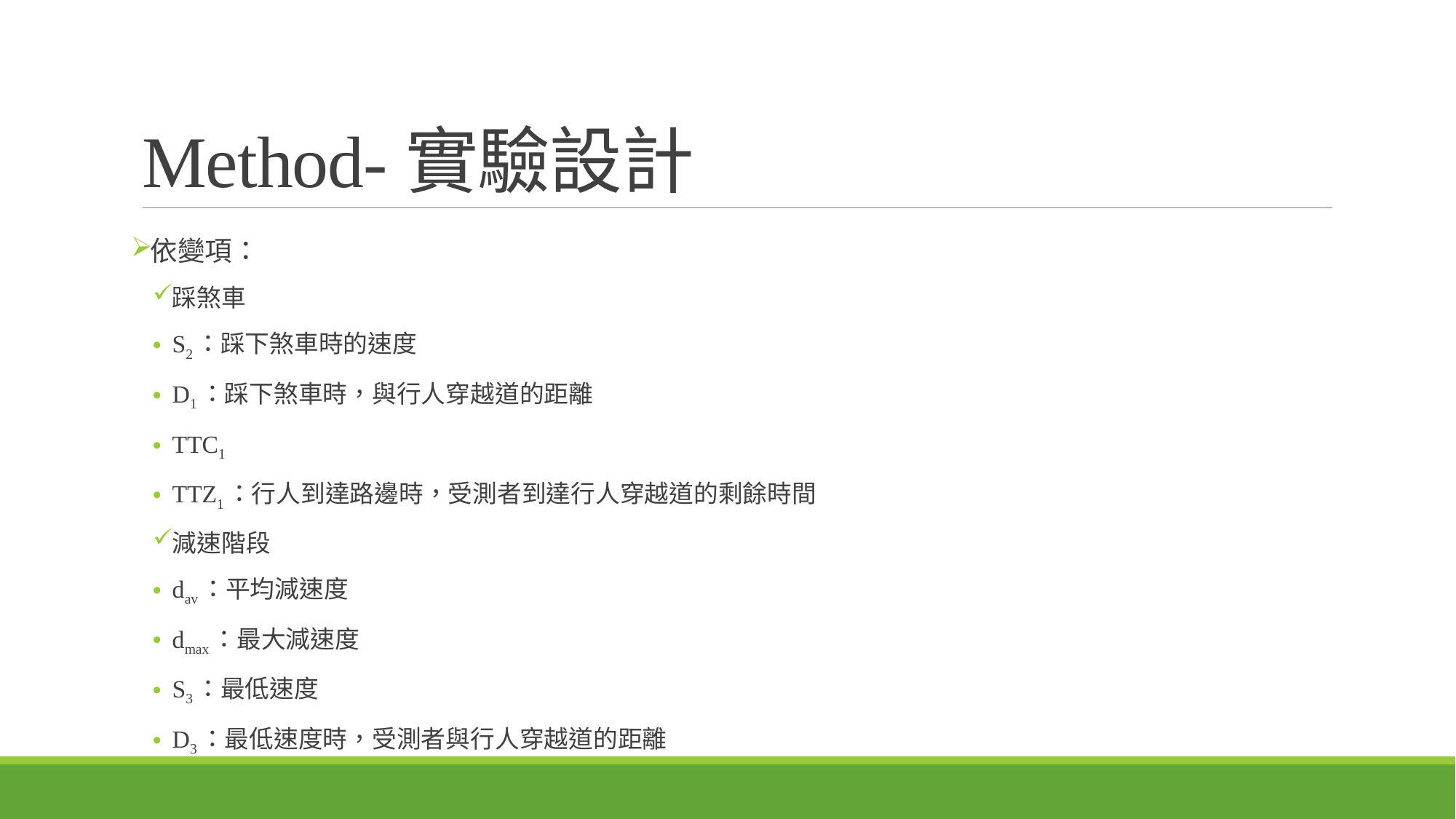

# Method-實驗設計
依變項：
踩煞車
S2：踩下煞車時的速度
D1：踩下煞車時，與行人穿越道的距離
TTC1
TTZ1：行人到達路邊時，受測者到達行人穿越道的剩餘時間
減速階段
dav：平均減速度
dmax：最大減速度
S3：最低速度
D3：最低速度時，受測者與行人穿越道的距離